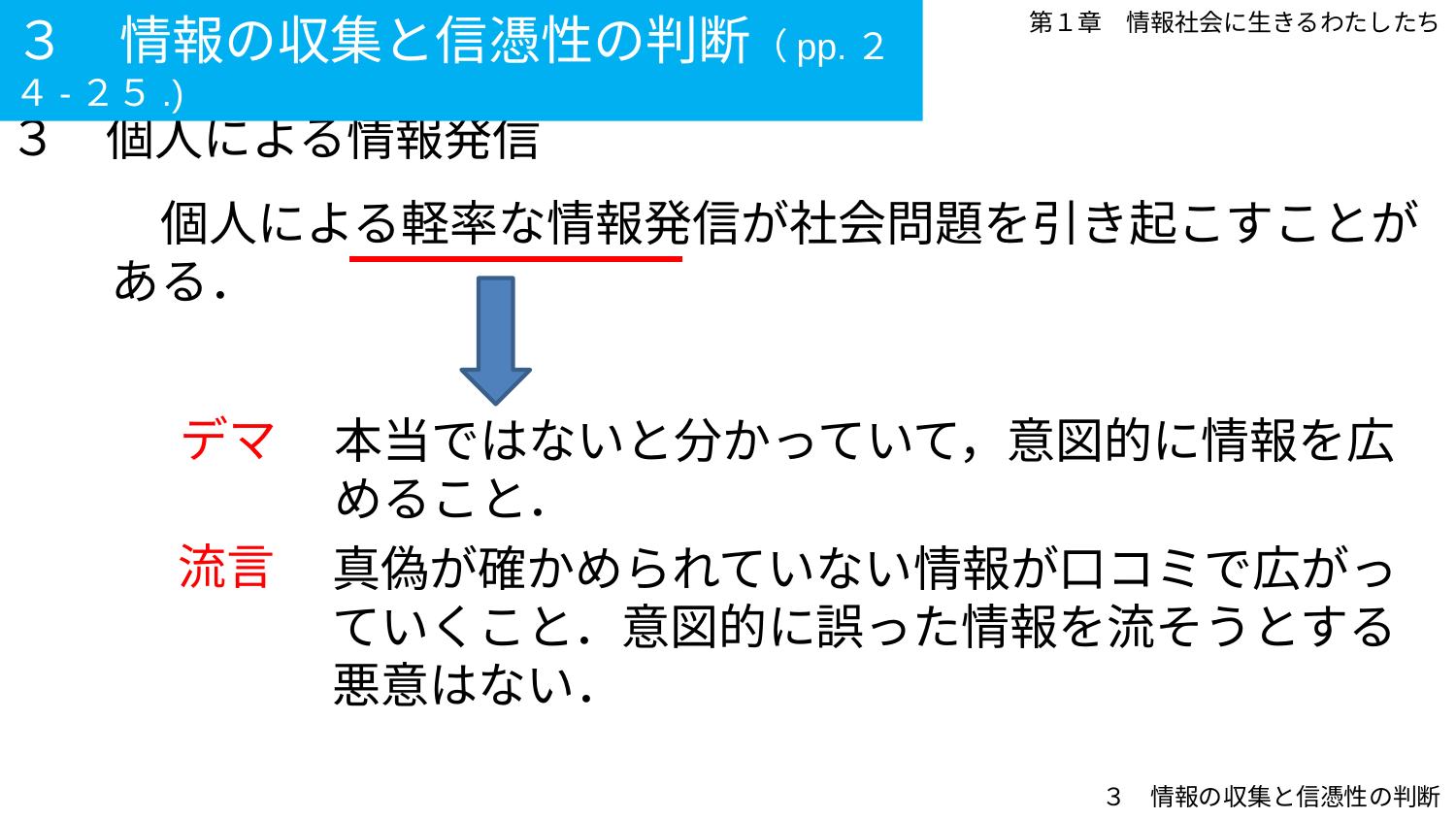

３　情報の収集と信憑性の判断（pp.２４-２５.)
第１章　情報社会に生きるわたしたち
３　個人による情報発信
　個人による軽率な情報発信が社会問題を引き起こすことがある．

デマ
本当ではないと分かっていて，意図的に情報を広めること．
流言
真偽が確かめられていない情報が口コミで広がっていくこと．意図的に誤った情報を流そうとする悪意はない．
３　情報の収集と信憑性の判断